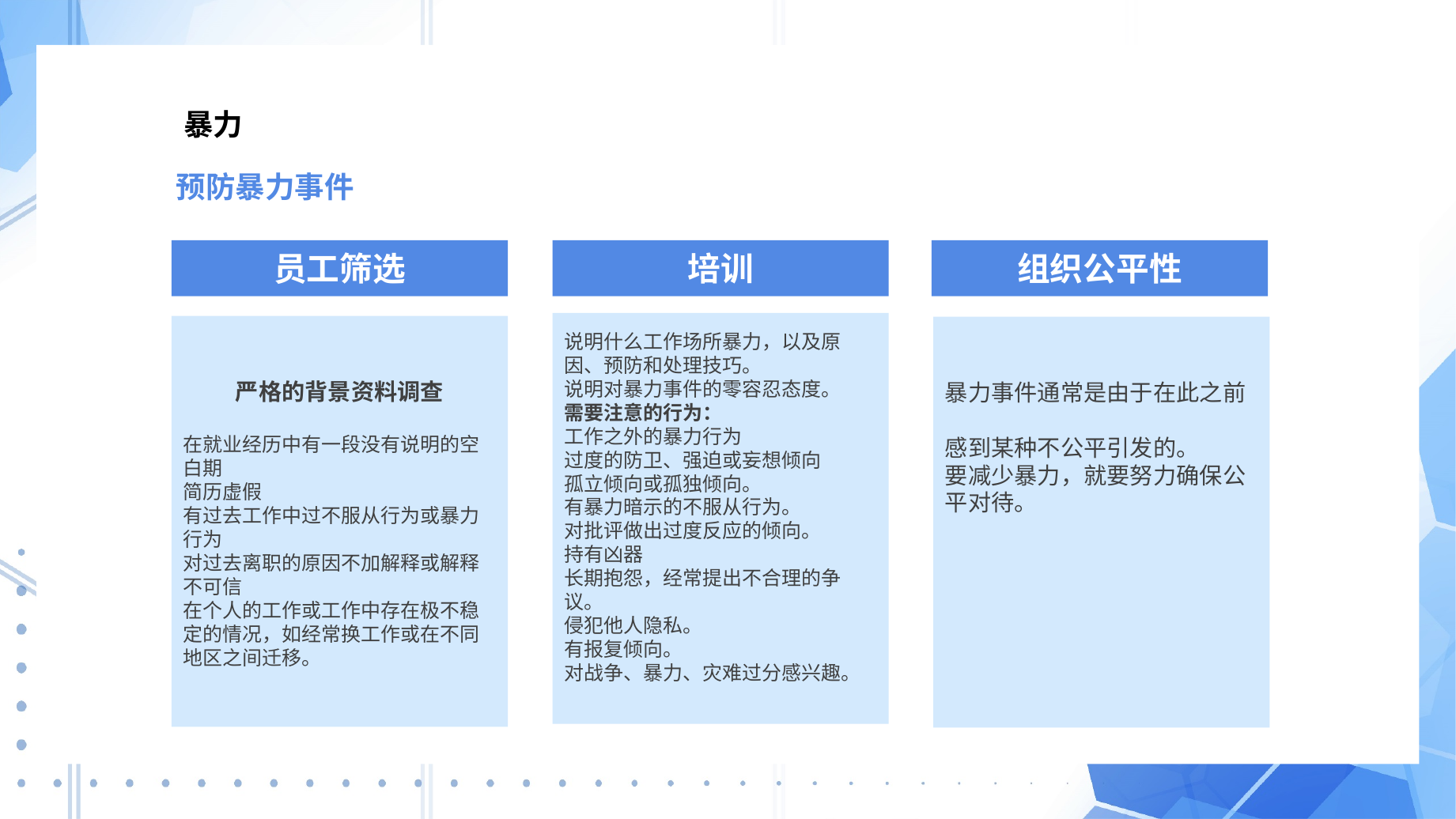

4
暴力
预防暴力事件
员工筛选
培训
组织公平性
说明什么工作场所暴力，以及原因、预防和处理技巧。
说明对暴力事件的零容忍态度。
需要注意的行为：
工作之外的暴力行为
过度的防卫、强迫或妄想倾向
孤立倾向或孤独倾向。
有暴力暗示的不服从行为。
对批评做出过度反应的倾向。
持有凶器
长期抱怨，经常提出不合理的争议。
侵犯他人隐私。
有报复倾向。
对战争、暴力、灾难过分感兴趣。

严格的背景资料调查

在就业经历中有一段没有说明的空白期
简历虚假
有过去工作中过不服从行为或暴力行为
对过去离职的原因不加解释或解释不可信
在个人的工作或工作中存在极不稳定的情况，如经常换工作或在不同地区之间迁移。

暴力事件通常是由于在此之前感到某种不公平引发的。
要减少暴力，就要努力确保公平对待。